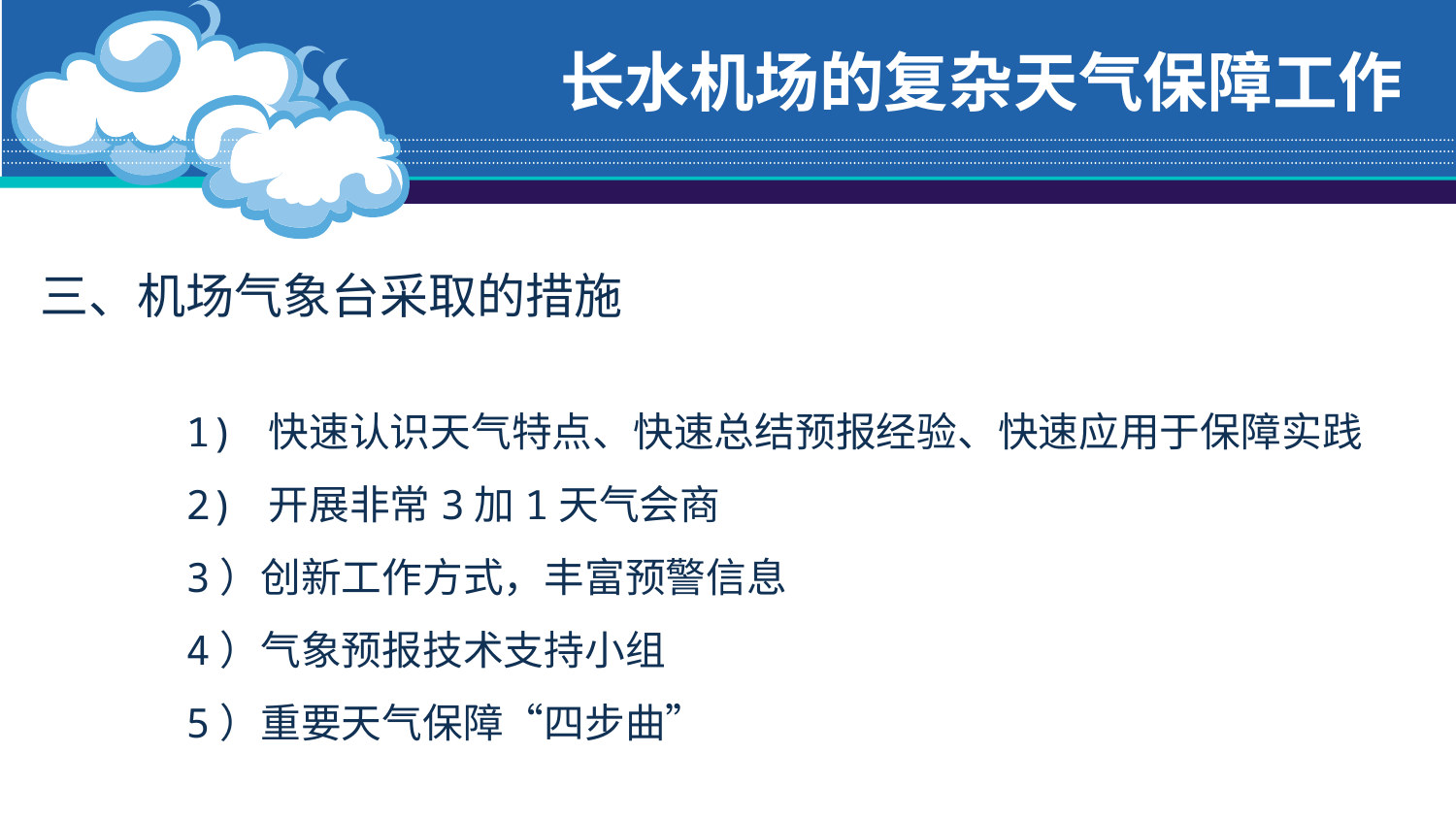

长水机场的复杂天气保障工作

三、机场气象台采取的措施

	1) 快速认识天气特点、快速总结预报经验、快速应用于保障实践
	2) 开展非常3加1天气会商
	3）创新工作方式，丰富预警信息
	4）气象预报技术支持小组
	5）重要天气保障“四步曲”